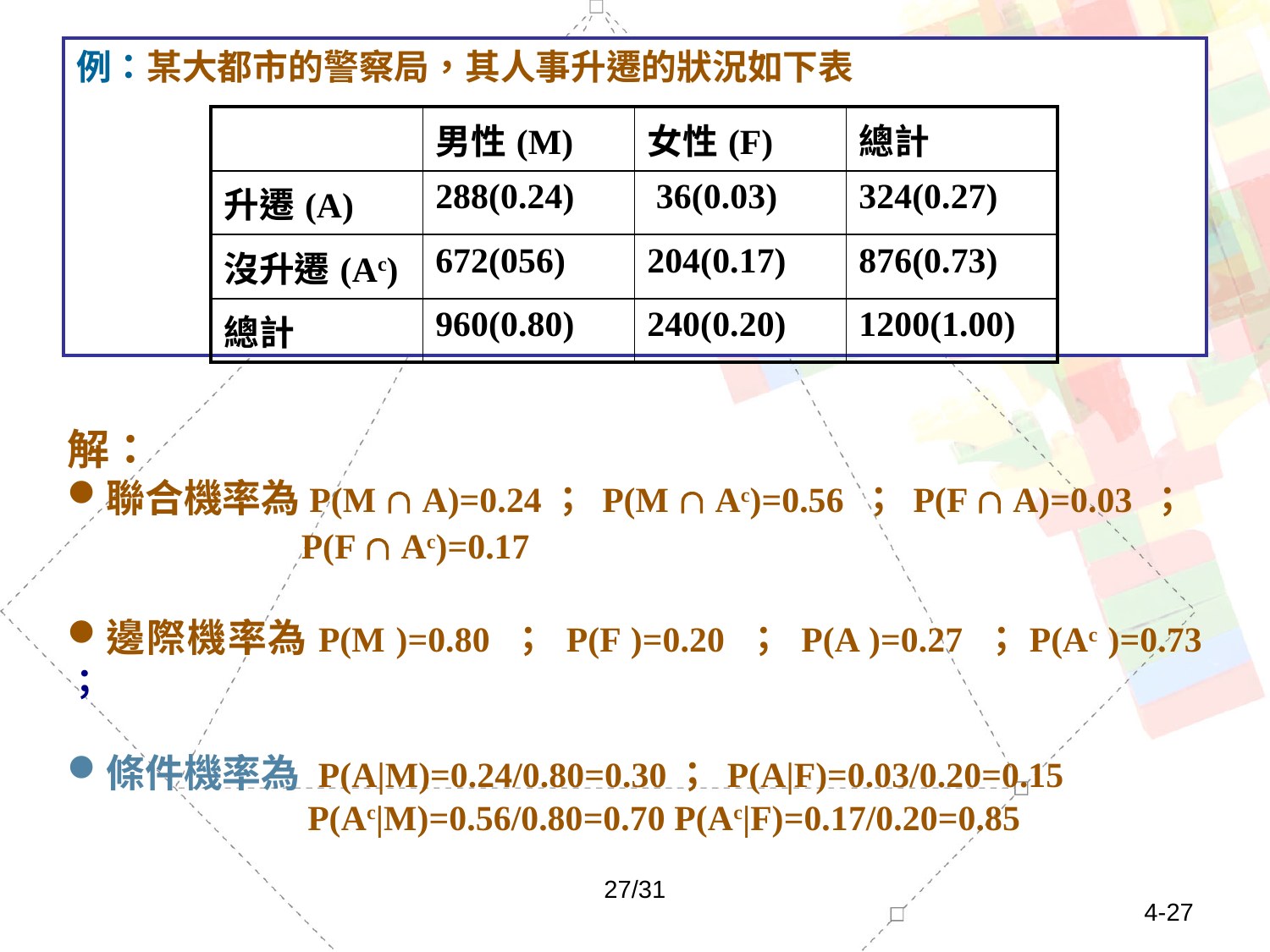

# 例：某大都市的警察局，其人事升遷的狀況如下表
|  | 男性(M) | 女性(F) | 總計 |
| --- | --- | --- | --- |
| 升遷(A) | 288(0.24) | 36(0.03) | 324(0.27) |
| 沒升遷(Ac) | 672(056) | 204(0.17) | 876(0.73) |
| 總計 | 960(0.80) | 240(0.20) | 1200(1.00) |
解：
聯合機率為P(M ∩ A)=0.24； P(M ∩ Ac)=0.56 ； P(F ∩ A)=0.03 ；
                        P(F ∩ Ac)=0.17

邊際機率為P(M )=0.80 ； P(F )=0.20 ； P(A )=0.27 ；P(Ac )=0.73 ；

條件機率為 P(A|M)=0.24/0.80=0.30； P(A|F)=0.03/0.20=0.15
                           P(Ac|M)=0.56/0.80=0.70 P(Ac|F)=0.17/0.20=0.85
27/31
4-27